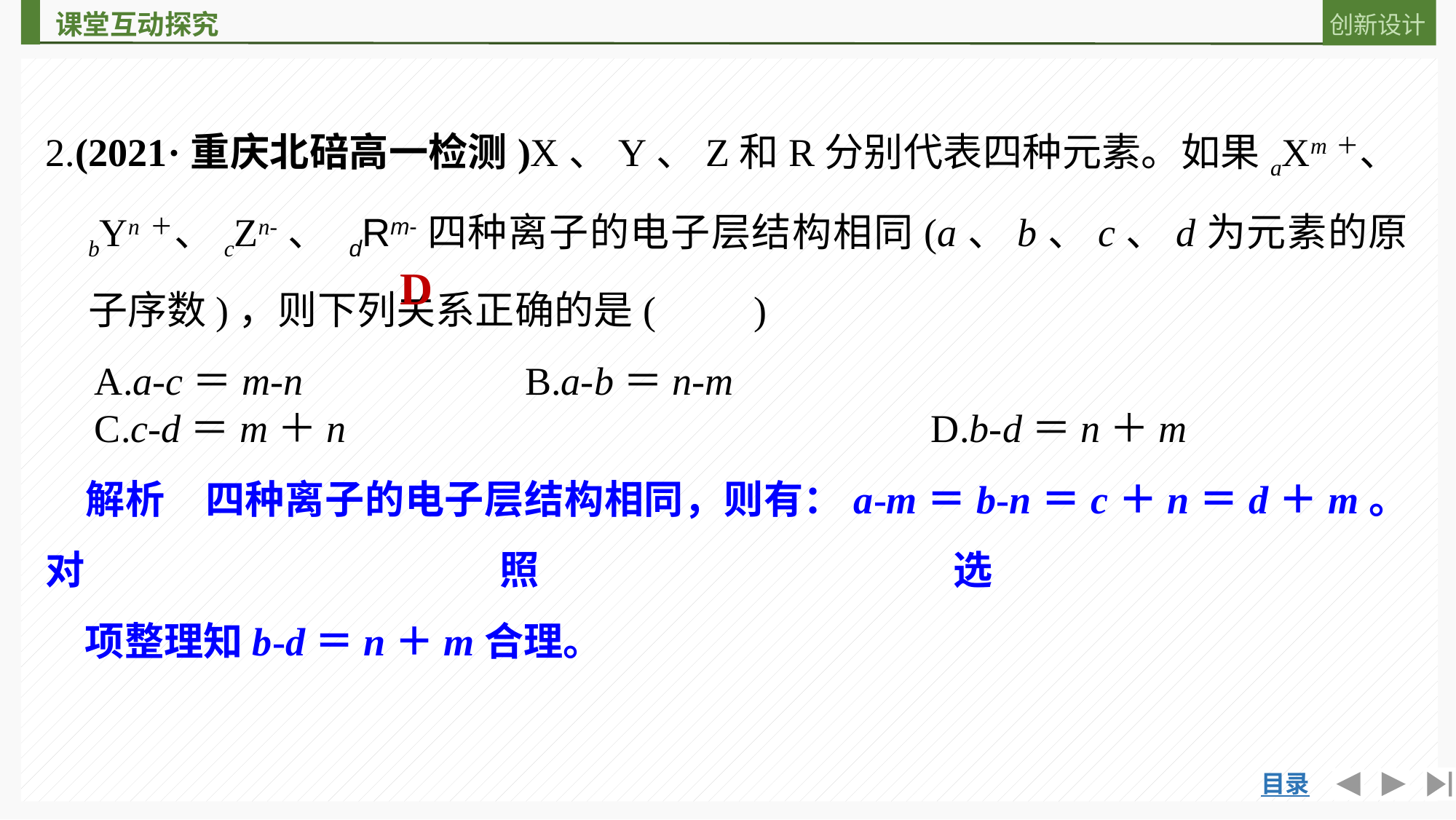

2.(2021·重庆北碚高一检测)X、Y、Z和R分别代表四种元素。如果aXm＋、bYn＋、cZn-、 dRm-四种离子的电子层结构相同(a、b、c、d为元素的原子序数)，则下列关系正确的是(　　)
　A.a-c＝m-n			B.a-b＝n-m
　C.c-d＝m＋n					        D.b-d＝n＋m
　解析　四种离子的电子层结构相同，则有：a-m＝b-n＝c＋n＝d＋m。对照选
　项整理知b-d＝n＋m合理。
D